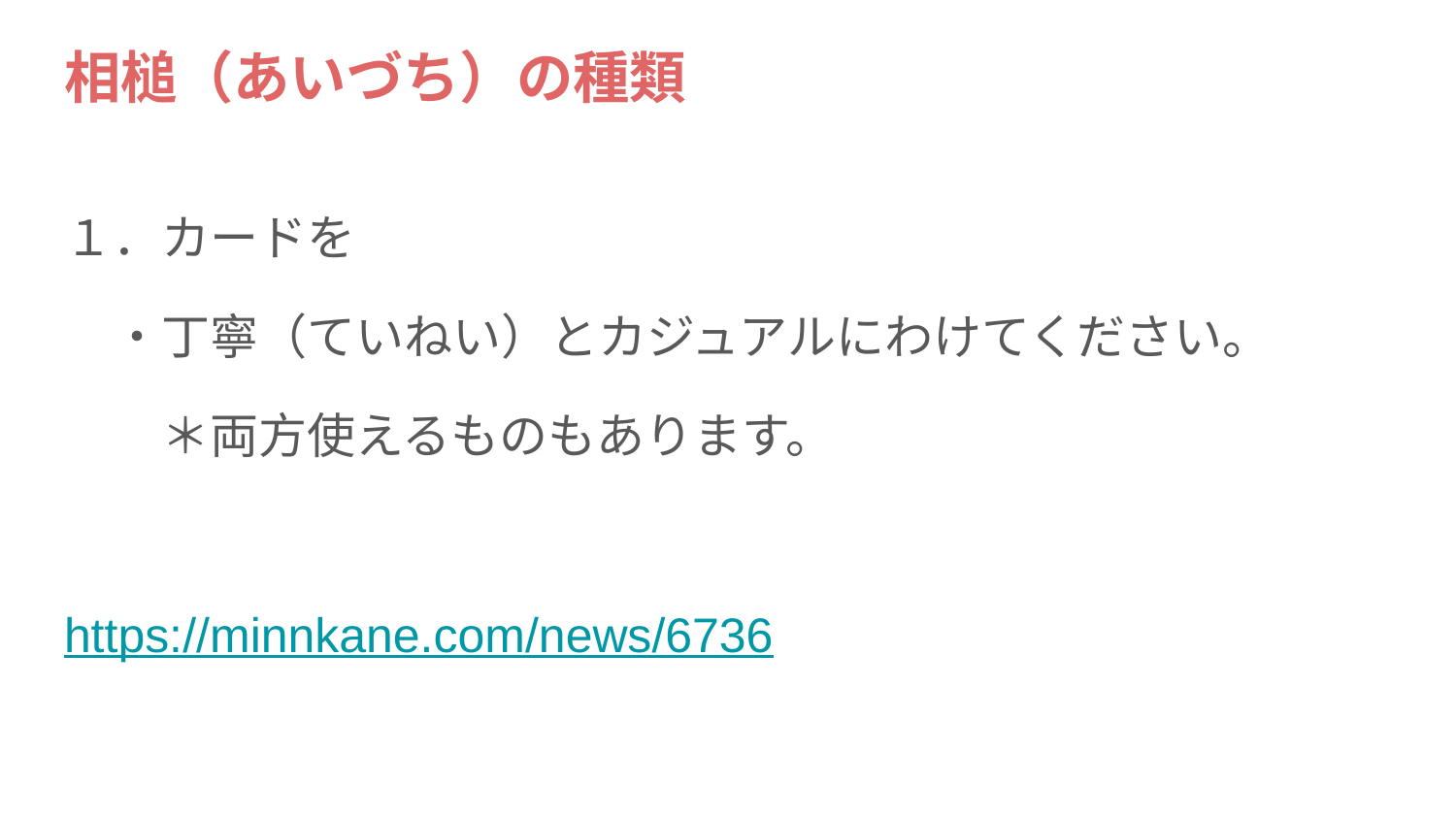

# 相槌（あいづち）の種類
１．カードを
　・丁寧（ていねい）とカジュアルにわけてください。
　　＊両方使えるものもあります。

https://minnkane.com/news/6736